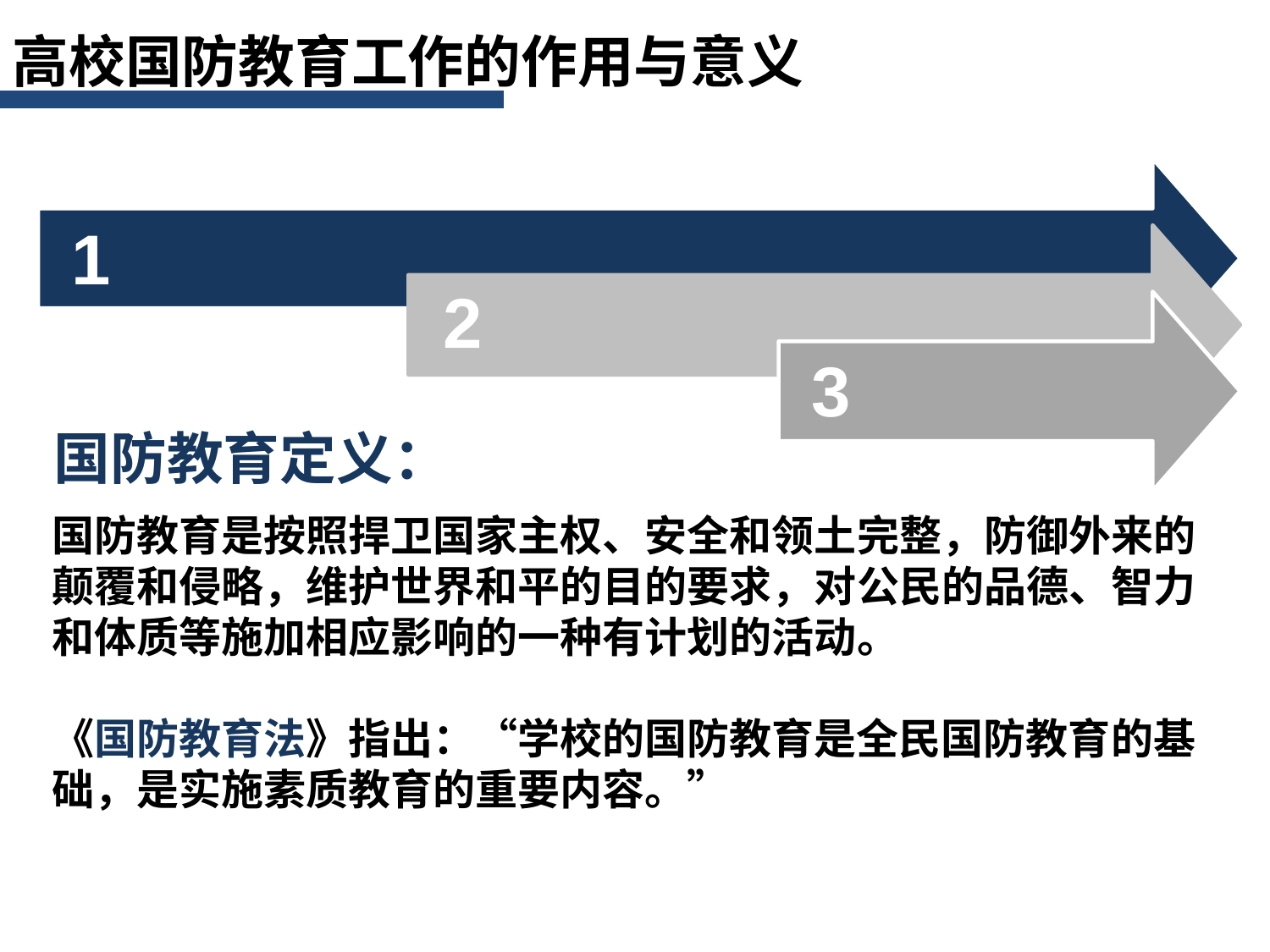

高校国防教育工作的作用与意义

1

2

3

国防教育是按照捍卫国家主权、安全和领土完整，防御外来的颠覆和侵略，维护世界和平的目的要求，对公民的品德、智力和体质等施加相应影响的一种有计划的活动。

《国防教育法》指出：“学校的国防教育是全民国防教育的基础，是实施素质教育的重要内容。”
国防教育定义：